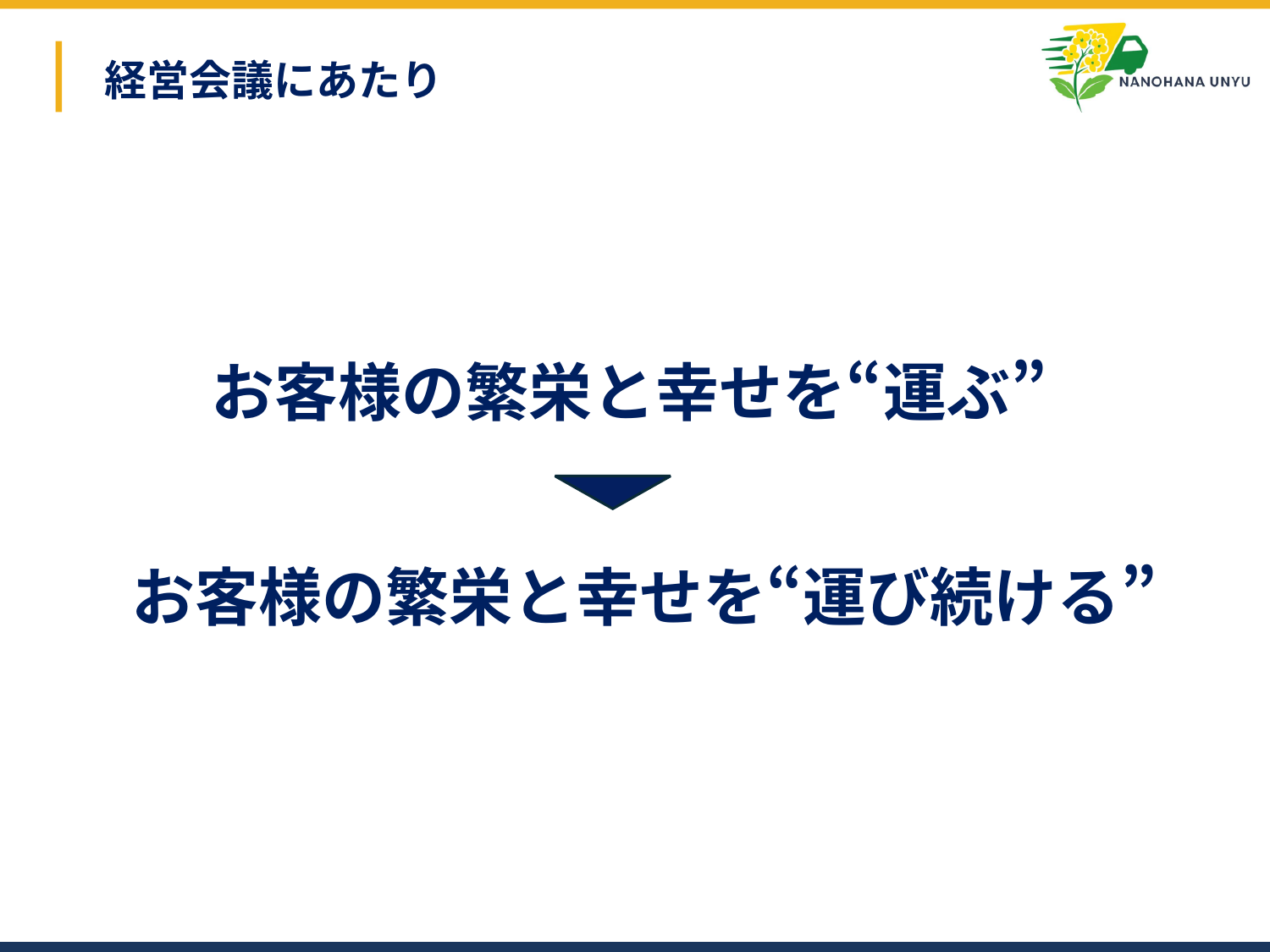

経営会議にあたり
お客様の繁栄と幸せを“運ぶ”

お客様の繁栄と幸せを“運び続ける”
今回のTOBを受けて私は改めて菜の花運輸の経営について考えました。
結果改めて経営陣がこの社是に込められた意味を問い直し、「お客様の繁栄と幸せを運ぶ」会社であることはもちろん、
これからも「運び続ける」存在への進化しなくてはならない時期にあると覚悟を持ちました。
今回のTOBに対する私の答えは、運び続けるすなわち持続可能な企業としてほかならぬお客様・つまりすべてのステークホルダーの繁栄と幸せのための戦略です。